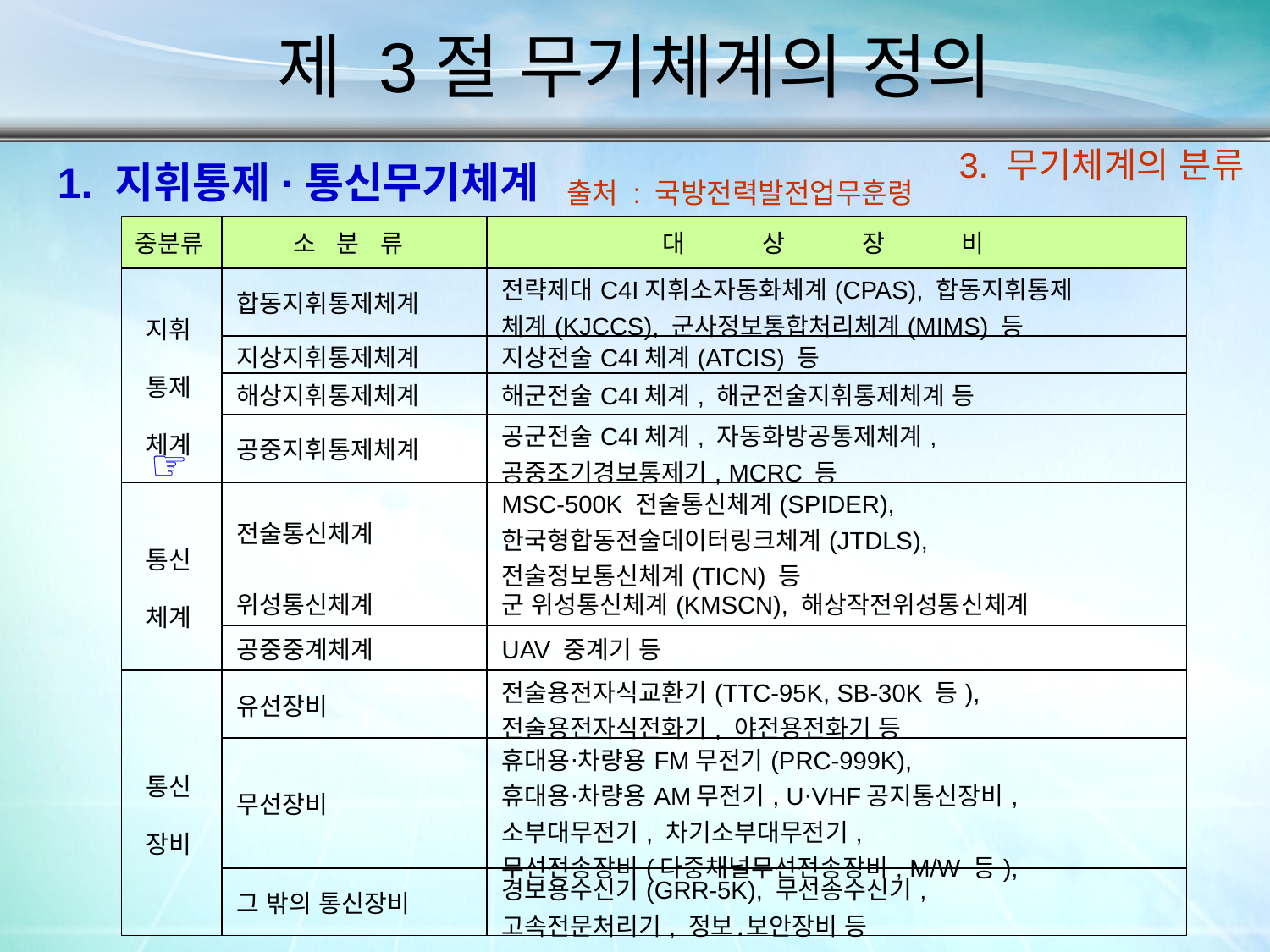

제 3절 무기체계의 정의
3. 무기체계의 분류
1. 지휘통제·통신무기체계
출처 : 국방전력발전업무훈령
| 중분류 | 소 분 류 | 대 상 장 비 |
| --- | --- | --- |
| 지휘 통제 체계 | 합동지휘통제체계 | 전략제대C4I지휘소자동화체계(CPAS), 합동지휘통제 체계(KJCCS), 군사정보통합처리체계(MIMS) 등 |
|  | 지상지휘통제체계 | 지상전술C4I체계(ATCIS) 등 |
|  | 해상지휘통제체계 | 해군전술C4I체계, 해군전술지휘통제체계 등 |
|  | 공중지휘통제체계 | 공군전술C4I체계, 자동화방공통제체계, 공중조기경보통제기, MCRC 등 |
| 통신 체계 | 전술통신체계 | MSC-500K 전술통신체계(SPIDER), 한국형합동전술데이터링크체계(JTDLS), 전술정보통신체계(TICN) 등 |
|  | 위성통신체계 | 군 위성통신체계(KMSCN), 해상작전위성통신체계 |
|  | 공중중계체계 | UAV 중계기 등 |
| 통신 장비 | 유선장비 | 전술용전자식교환기(TTC-95K, SB-30K 등), 전술용전자식전화기, 야전용전화기 등 |
|  | 무선장비 | 휴대용⋅차량용FM무전기(PRC-999K), 휴대용⋅차량용AM무전기, U⋅VHF공지통신장비, 소부대무전기, 차기소부대무전기, 무선전송장비(다중채널무선전송장비, M/W 등), |
|  | 그 밖의 통신장비 | 경보용수신기(GRR-5K), 무선송수신기, 고속전문처리기, 정보․보안장비 등 |
☞